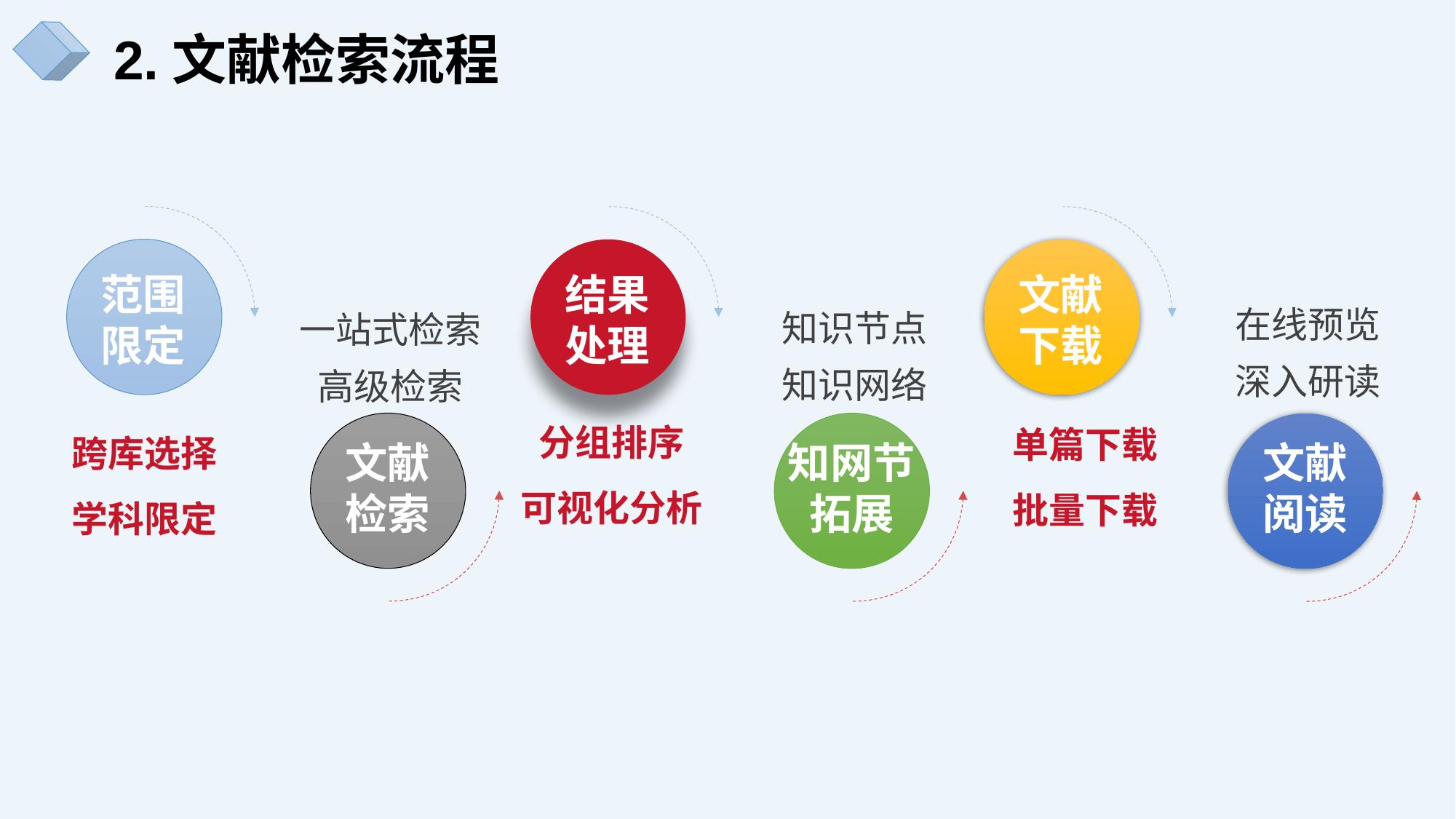

2.文献检索流程

范围
限定

结果
处理

文献
下载
在线预览
深入研读
知识节点
知识网络
一站式检索
高级检索
分组排序
可视化分析
单篇下载
批量下载
跨库选择
学科限定

文献
检索

知网节
拓展

文献
阅读